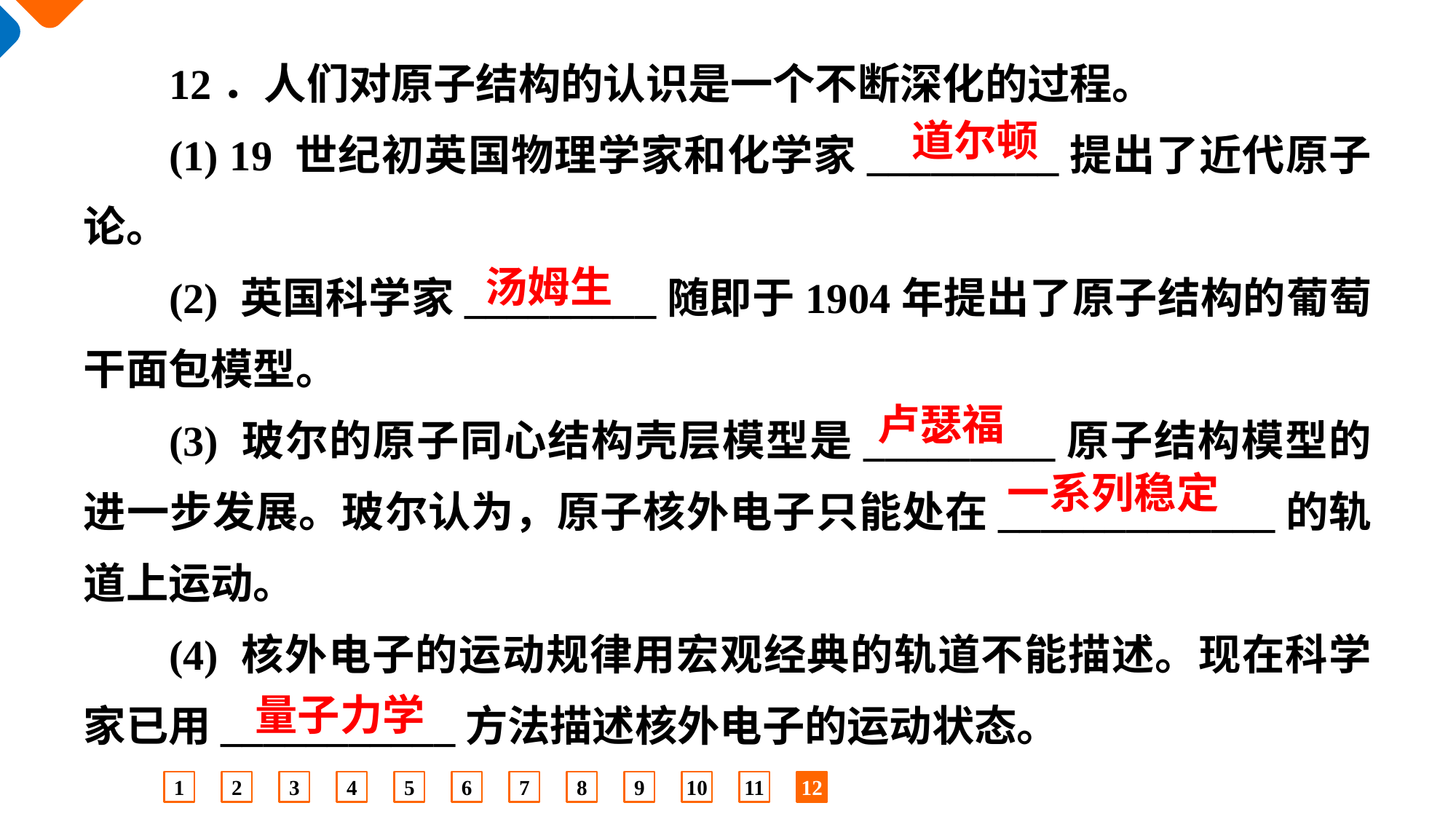

12．人们对原子结构的认识是一个不断深化的过程。
(1) 19 世纪初英国物理学家和化学家_________提出了近代原子论。
(2) 英国科学家_________随即于1904年提出了原子结构的葡萄干面包模型。
(3) 玻尔的原子同心结构壳层模型是_________原子结构模型的进一步发展。玻尔认为，原子核外电子只能处在_____________的轨道上运动。
(4) 核外电子的运动规律用宏观经典的轨道不能描述。现在科学家已用___________方法描述核外电子的运动状态。
道尔顿
汤姆生
卢瑟福
一系列稳定
量子力学
1
2
3
4
5
6
7
8
9
10
11
12